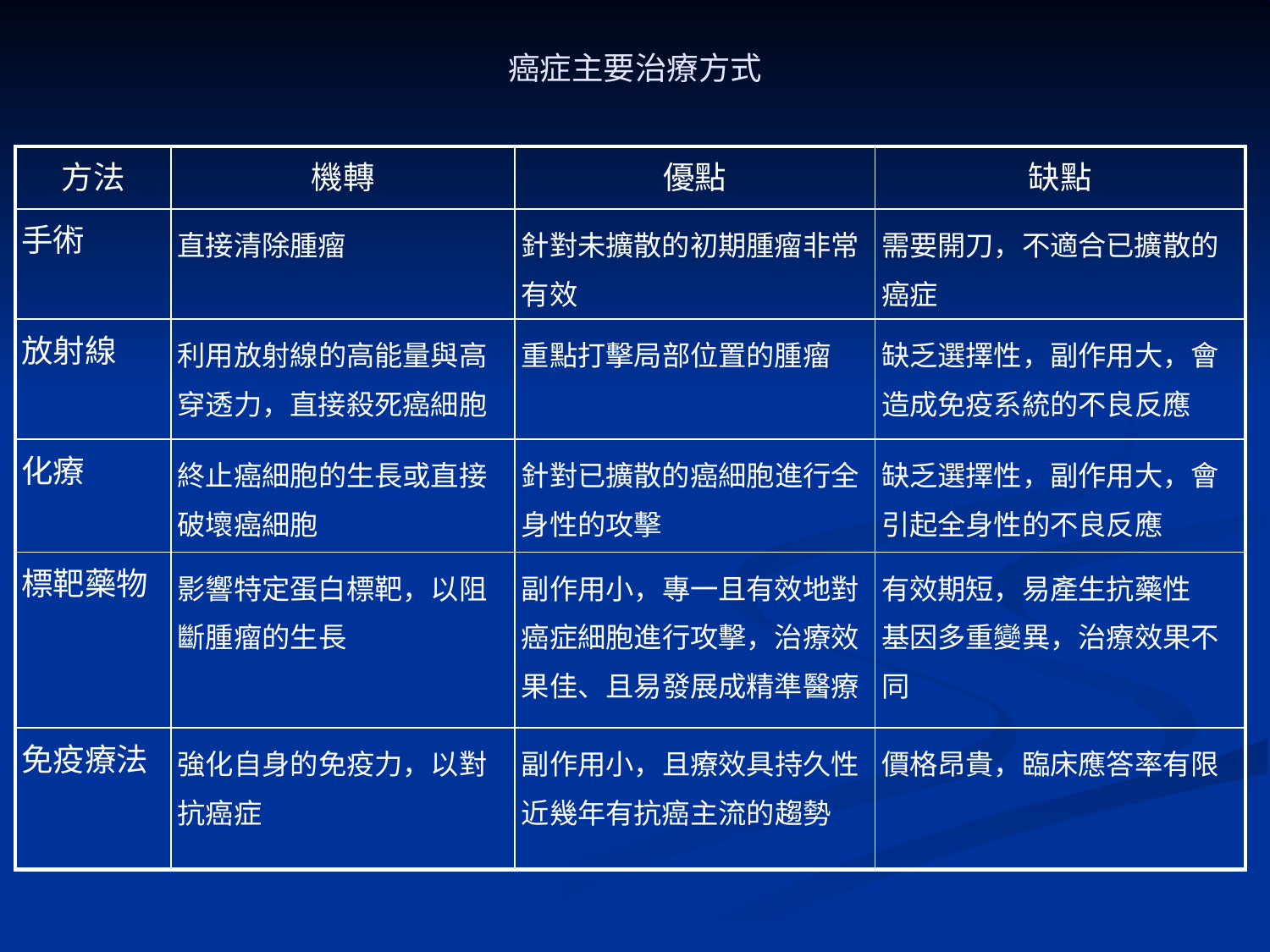

# 癌症主要治療方式
| 方法 | 機轉 | 優點 | 缺點 |
| --- | --- | --- | --- |
| 手術 | 直接清除腫瘤 | 針對未擴散的初期腫瘤非常有效 | 需要開刀，不適合已擴散的癌症 |
| 放射線 | 利用放射線的高能量與高穿透力，直接殺死癌細胞 | 重點打擊局部位置的腫瘤 | 缺乏選擇性，副作用大，會造成免疫系統的不良反應 |
| 化療 | 終止癌細胞的生長或直接破壞癌細胞 | 針對已擴散的癌細胞進行全身性的攻擊 | 缺乏選擇性，副作用大，會引起全身性的不良反應 |
| 標靶藥物 | 影響特定蛋白標靶，以阻斷腫瘤的生長 | 副作用小，專一且有效地對癌症細胞進行攻擊，治療效果佳、且易發展成精準醫療 | 有效期短，易產生抗藥性 基因多重變異，治療效果不同 |
| 免疫療法 | 強化自身的免疫力，以對抗癌症 | 副作用小，且療效具持久性 近幾年有抗癌主流的趨勢 | 價格昂貴，臨床應答率有限 |
12